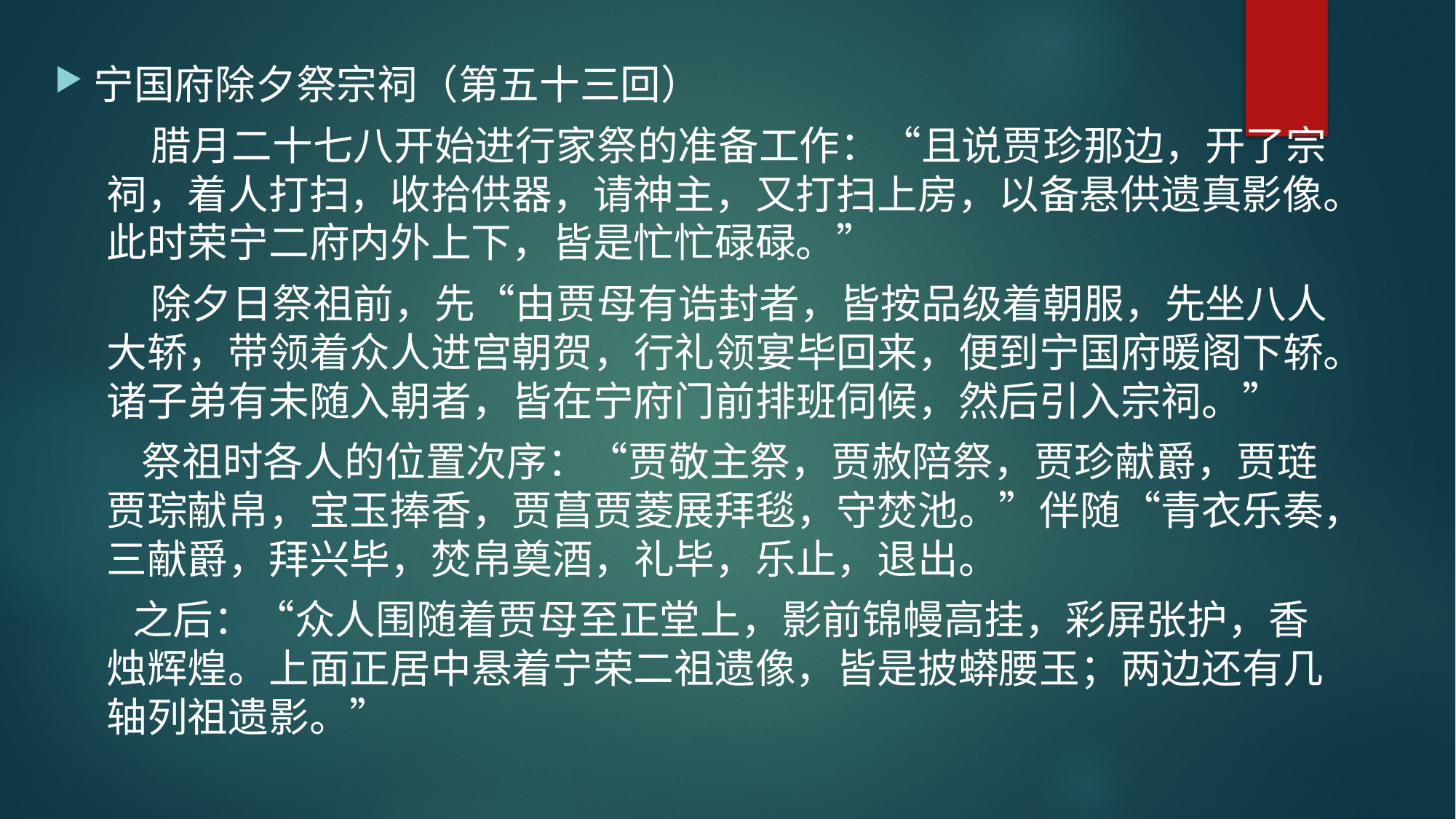

宁国府除夕祭宗祠（第五十三回）
    腊月二十七八开始进行家祭的准备工作：“且说贾珍那边，开了宗祠，着人打扫，收拾供器，请神主，又打扫上房，以备悬供遗真影像。此时荣宁二府内外上下，皆是忙忙碌碌。”
    除夕日祭祖前，先“由贾母有诰封者，皆按品级着朝服，先坐八人大轿，带领着众人进宫朝贺，行礼领宴毕回来，便到宁国府暖阁下轿。诸子弟有未随入朝者，皆在宁府门前排班伺候，然后引入宗祠。”
   祭祖时各人的位置次序：“贾敬主祭，贾赦陪祭，贾珍献爵，贾琏贾琮献帛，宝玉捧香，贾菖贾菱展拜毯，守焚池。”伴随“青衣乐奏，三献爵，拜兴毕，焚帛奠酒，礼毕，乐止，退出。
  之后：“众人围随着贾母至正堂上，影前锦幔高挂，彩屏张护，香烛辉煌。上面正居中悬着宁荣二祖遗像，皆是披蟒腰玉；两边还有几轴列祖遗影。”